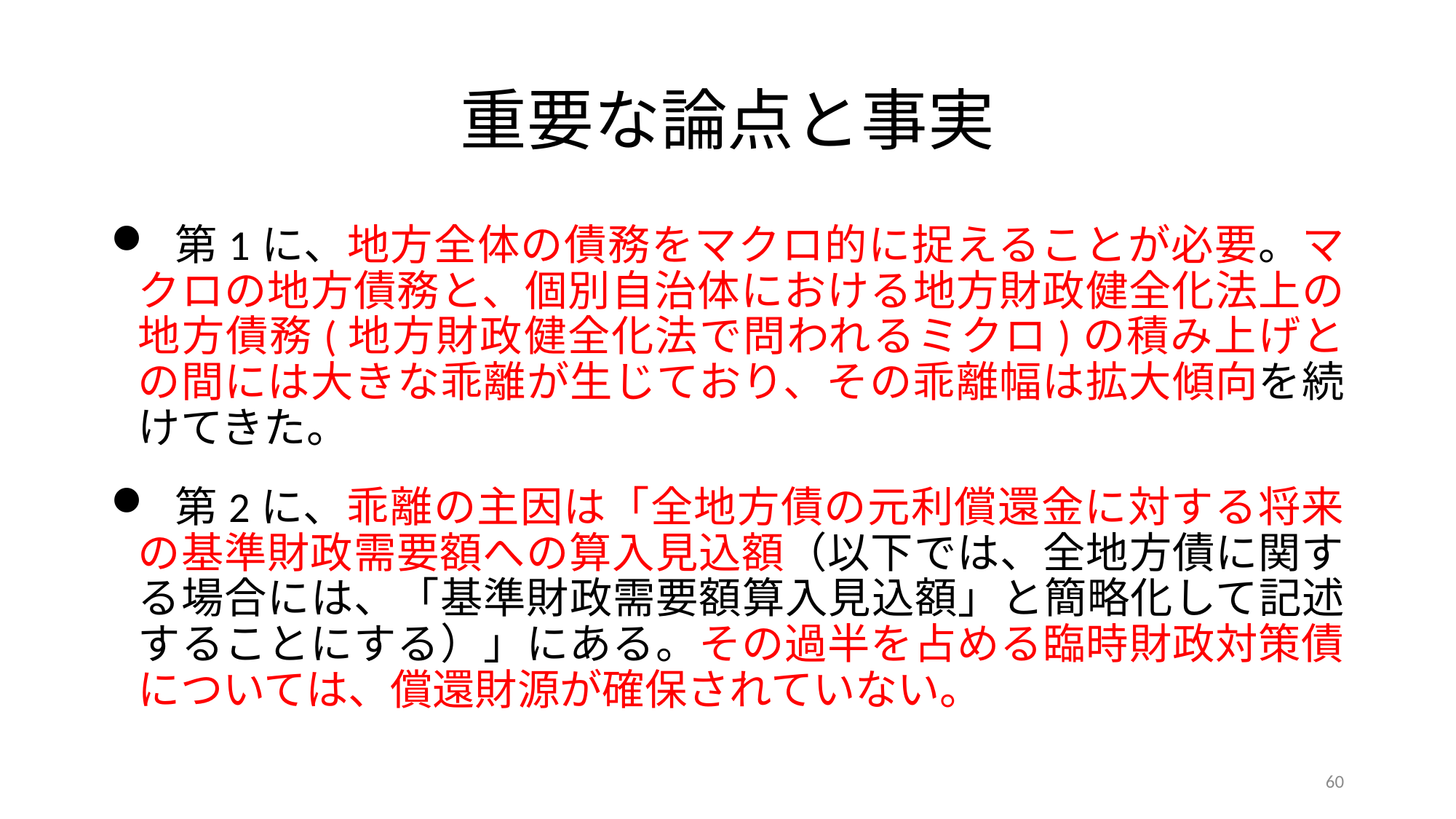

# 重要な論点と事実
 第1に、地方全体の債務をマクロ的に捉えることが必要。マクロの地方債務と、個別自治体における地方財政健全化法上の地方債務(地方財政健全化法で問われるミクロ)の積み上げとの間には大きな乖離が生じており、その乖離幅は拡大傾向を続けてきた。
 第2に、乖離の主因は「全地方債の元利償還金に対する将来の基準財政需要額への算入見込額（以下では、全地方債に関する場合には、「基準財政需要額算入見込額」と簡略化して記述することにする）」にある。その過半を占める臨時財政対策債については、償還財源が確保されていない。
60